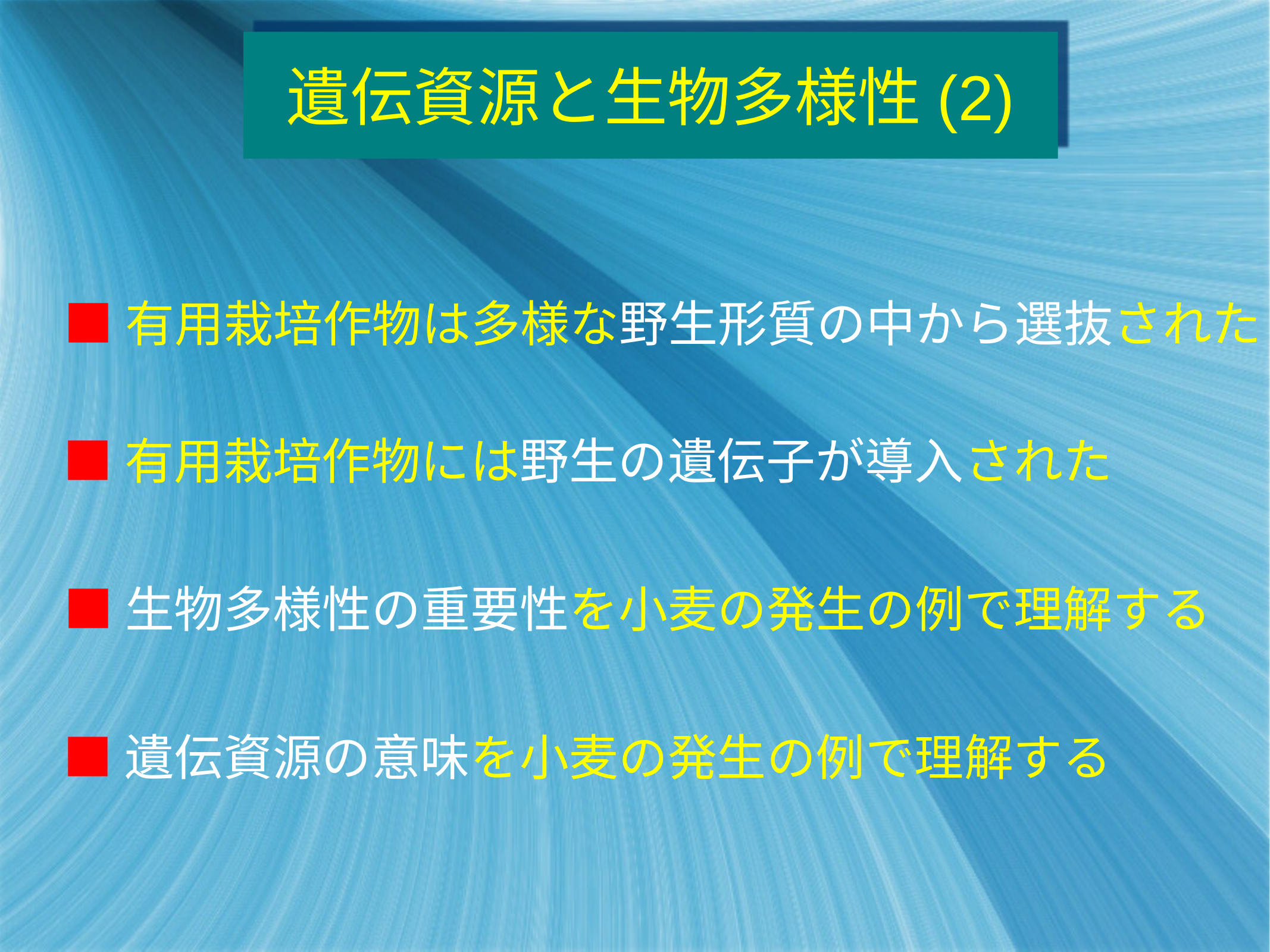

# 遺伝資源と生物多様性(2)
■有用栽培作物は多様な野生形質の中から選抜された
■有用栽培作物には野生の遺伝子が導入された
■生物多様性の重要性を小麦の発生の例で理解する
■遺伝資源の意味を小麦の発生の例で理解する